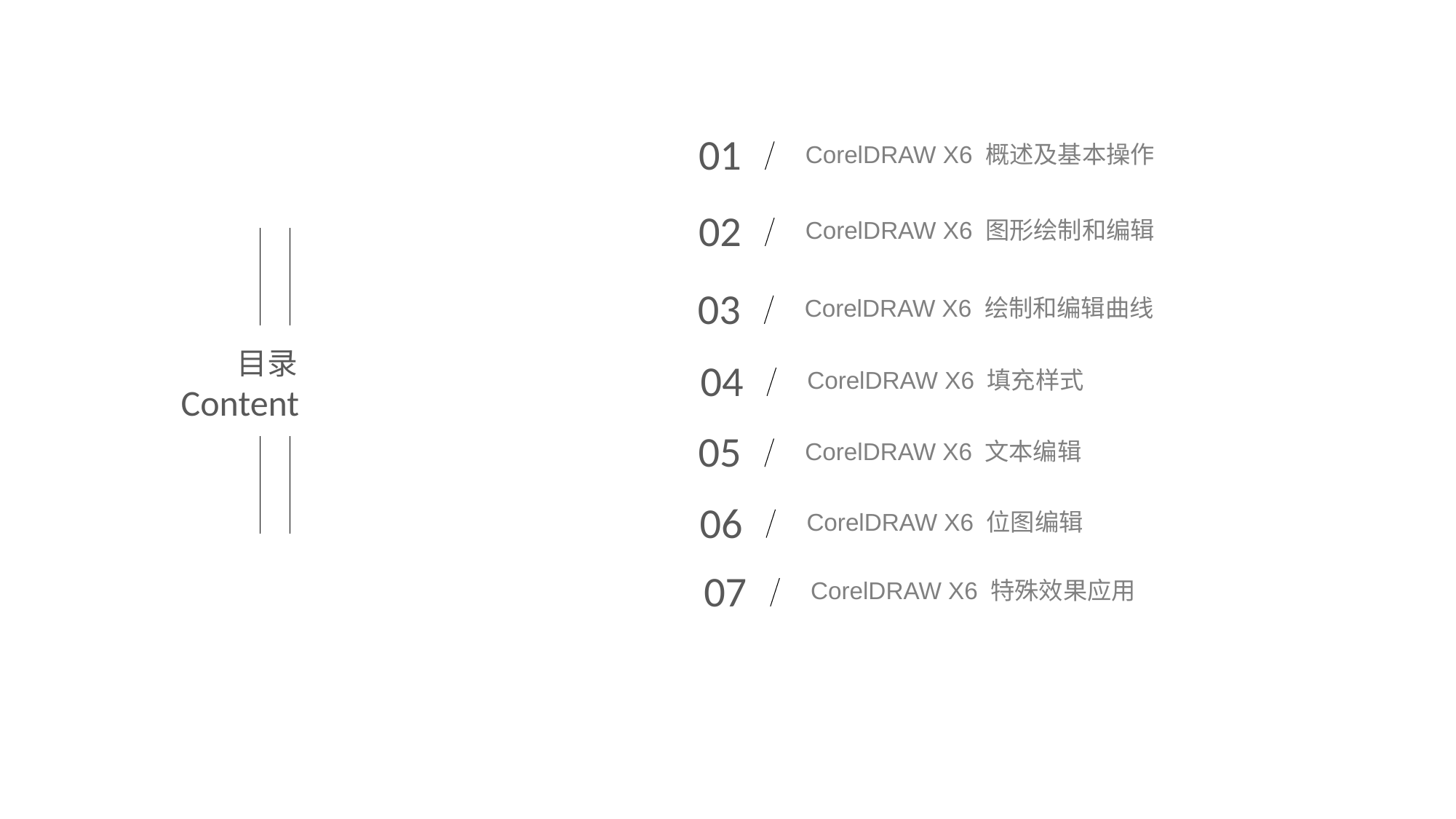

01
CorelDRAW X6 概述及基本操作
02
CorelDRAW X6 图形绘制和编辑
03
CorelDRAW X6 绘制和编辑曲线
目录
04
CorelDRAW X6 填充样式
Content
05
CorelDRAW X6 文本编辑
06
CorelDRAW X6 位图编辑
07
CorelDRAW X6 特殊效果应用